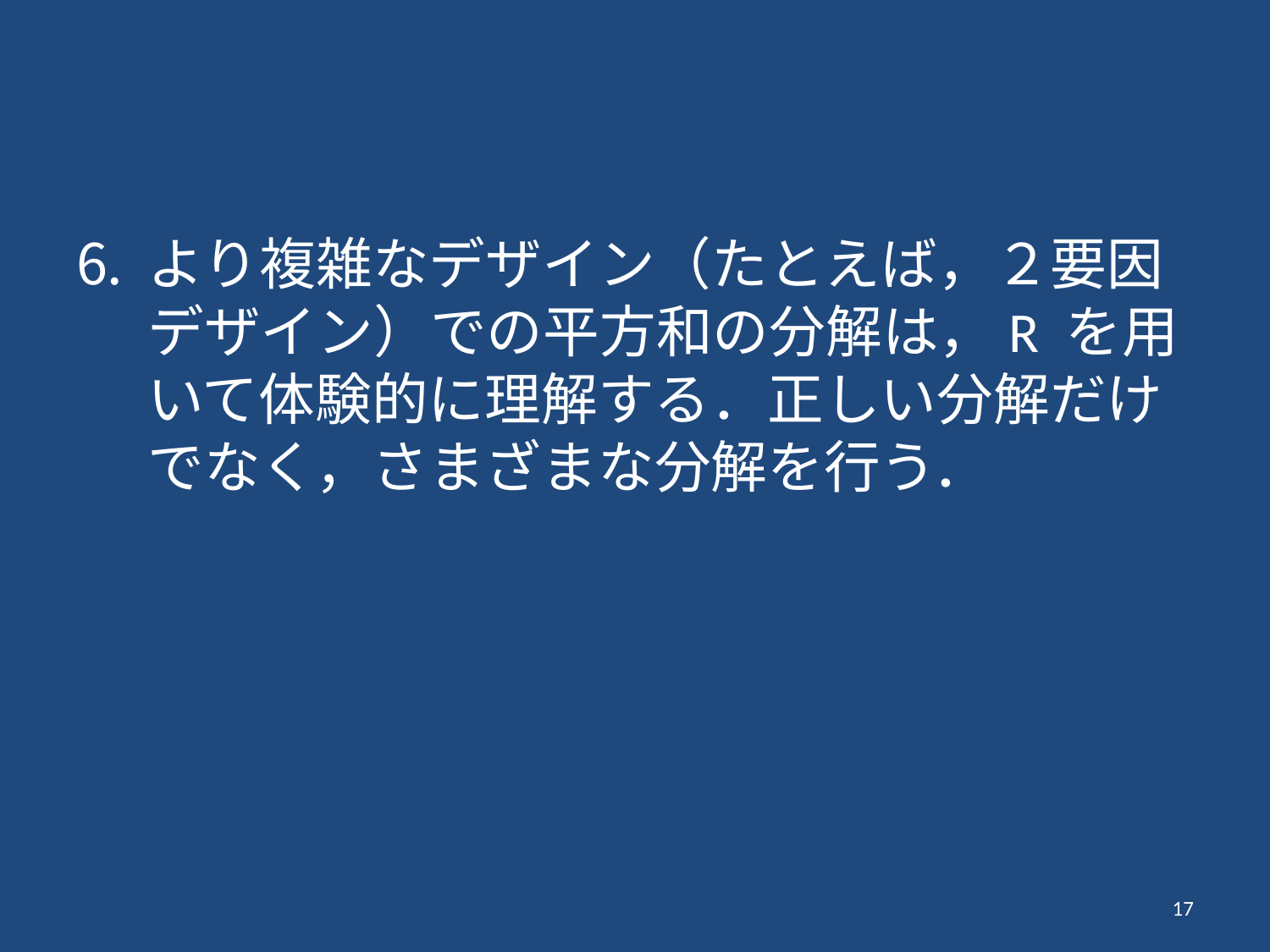

#
より複雑なデザイン（たとえば，２要因デザイン）での平方和の分解は，R を用いて体験的に理解する．正しい分解だけでなく，さまざまな分解を行う．
17